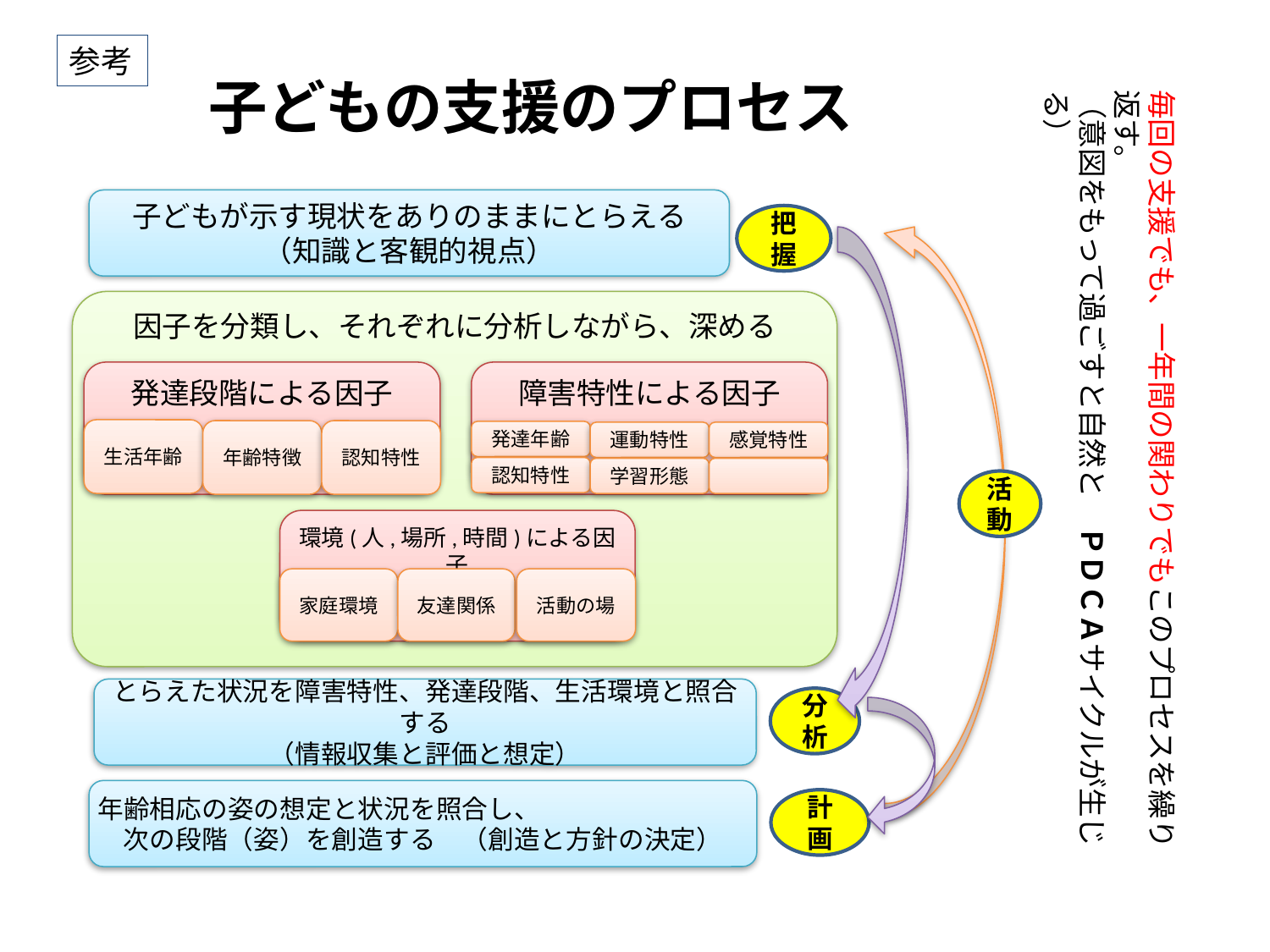

参考
# 子どもの支援のプロセス
毎回の支援でも、一年間の関わりでもこのプロセスを繰り返す。
（意図をもって過ごすと自然と　ＰＤＣＡサイクルが生じる）
子どもが示す現状をありのままにとらえる
（知識と客観的視点）
把握

因子を分類し、それぞれに分析しながら、深める
発達段階による因子
生活年齢
年齢特徴
認知特性
障害特性による因子
発達年齢
運動特性
感覚特性
認知特性
学習形態

環境(人,場所,時間)による因子
家庭環境
友達関係
活動の場
活動
とらえた状況を障害特性、発達段階、生活環境と照合する
（情報収集と評価と想定）
分析

年齢相応の姿の想定と状況を照合し、
次の段階（姿）を創造する　（創造と方針の決定）
計画